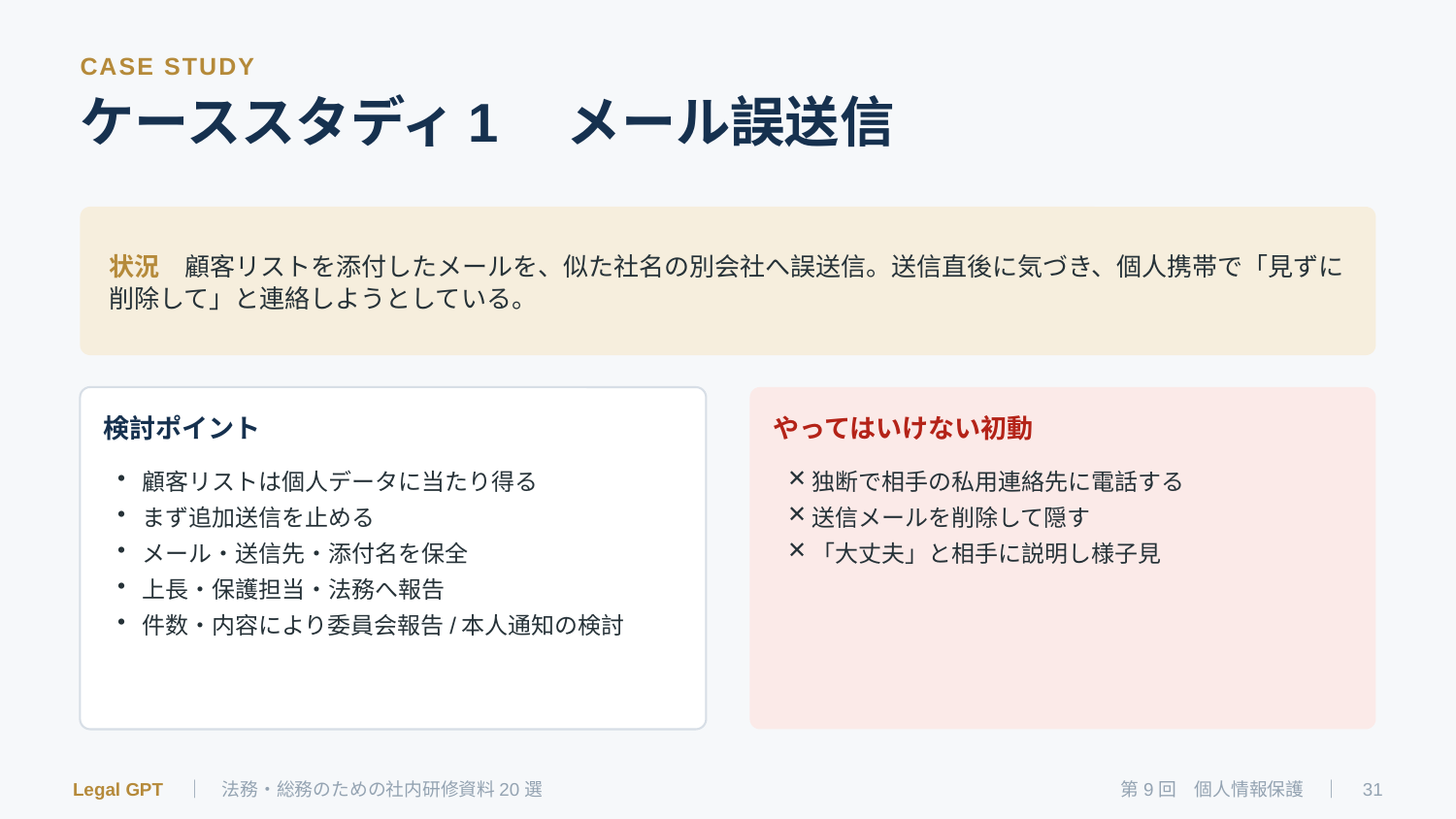

CASE STUDY
ケーススタディ1　メール誤送信

状況　顧客リストを添付したメールを、似た社名の別会社へ誤送信。送信直後に気づき、個人携帯で「見ずに削除して」と連絡しようとしている。

検討ポイント
やってはいけない初動
顧客リストは個人データに当たり得る
まず追加送信を止める
メール・送信先・添付名を保全
上長・保護担当・法務へ報告
件数・内容により委員会報告/本人通知の検討
独断で相手の私用連絡先に電話する
送信メールを削除して隠す
「大丈夫」と相手に説明し様子見
Legal GPT　｜　法務・総務のための社内研修資料20選
第9回　個人情報保護　｜　31